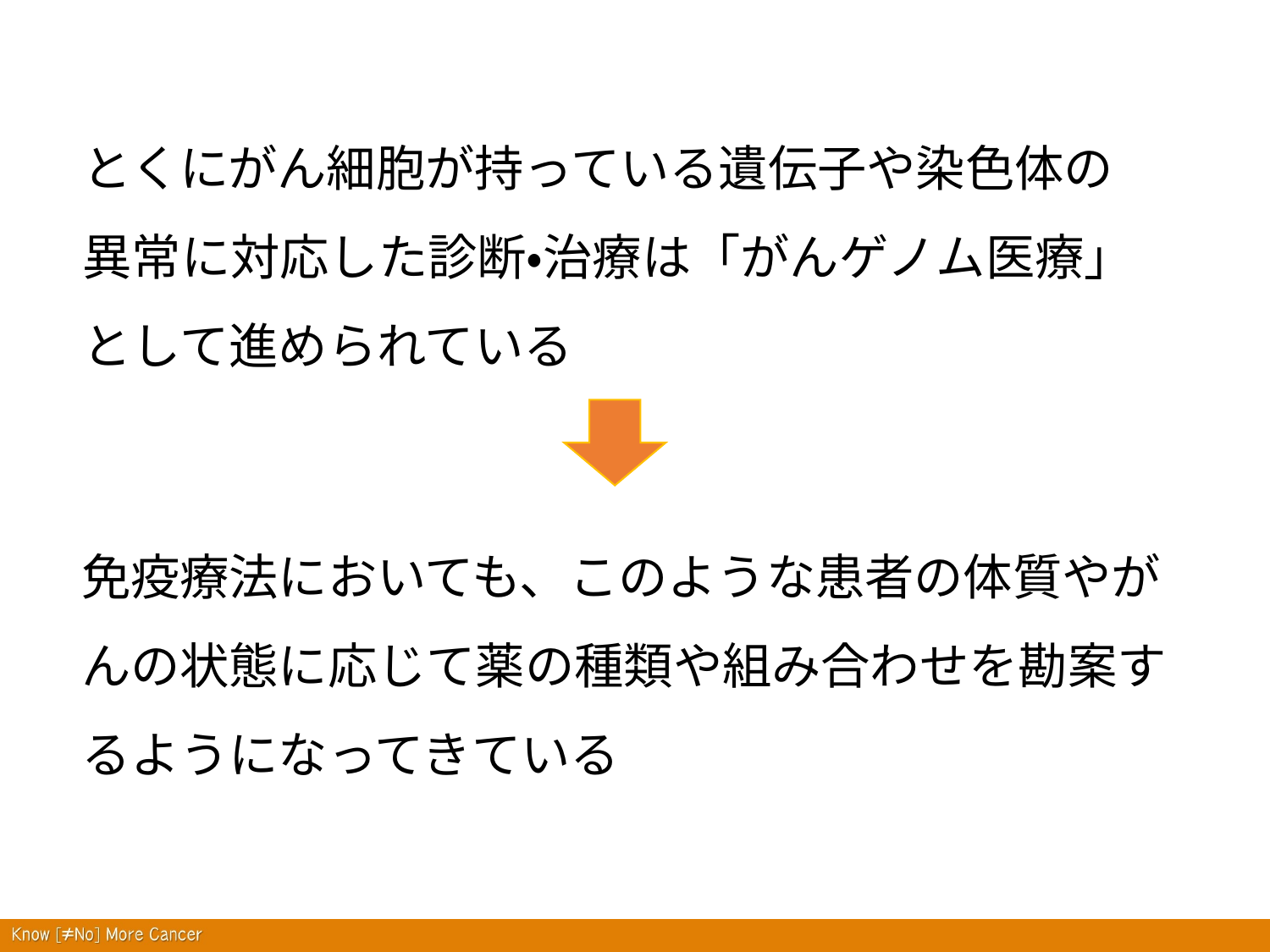

とくにがん細胞が持っている遺伝子や染色体の異常に対応した診断・治療は「がんゲノム医療」として進められている

免疫療法においても、このような患者の体質やがんの状態に応じて薬の種類や組み合わせを勘案するようになってきている